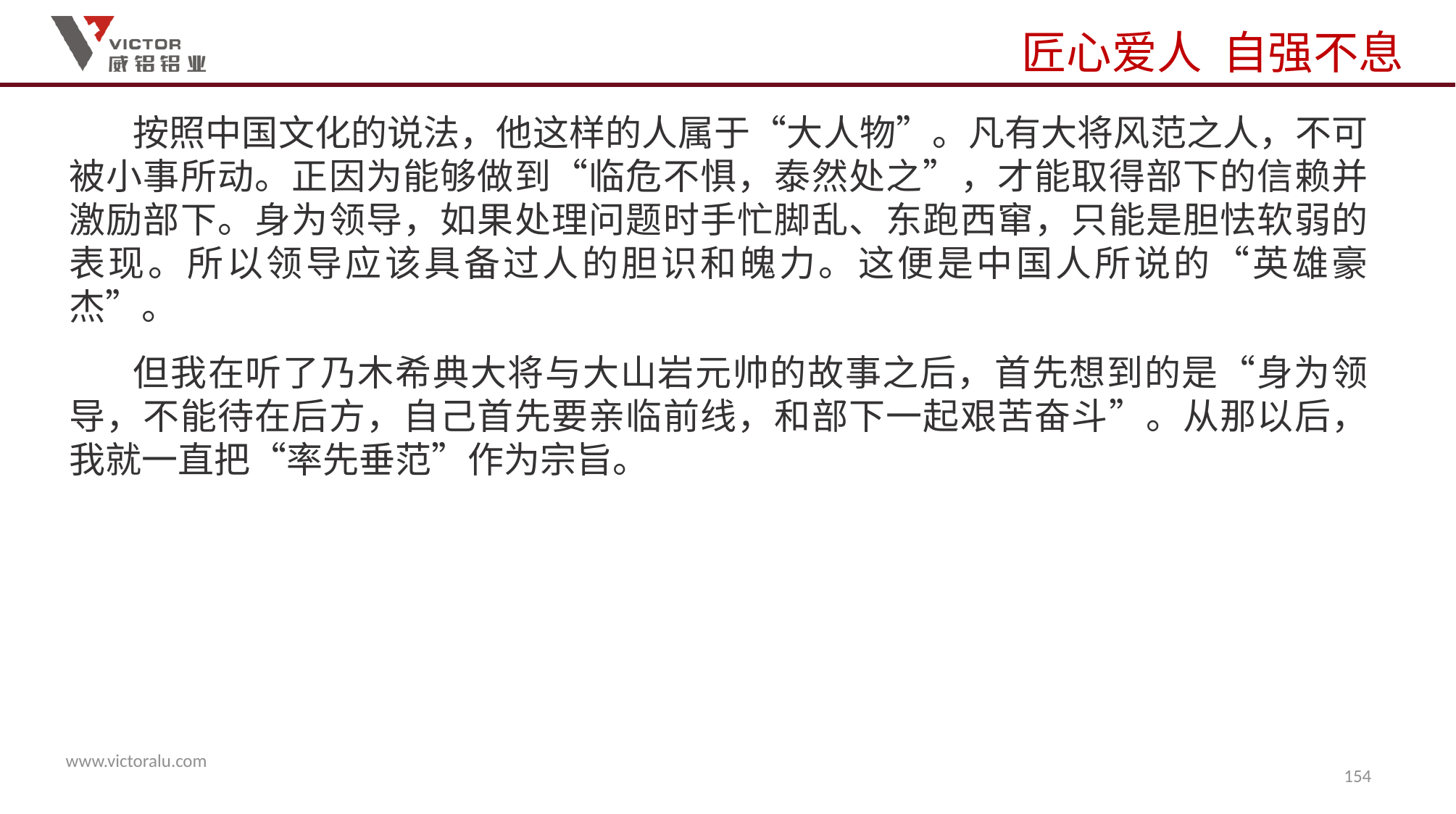

按照中国文化的说法，他这样的人属于“大人物”。凡有大将风范之人，不可被小事所动。正因为能够做到“临危不惧，泰然处之”，才能取得部下的信赖并激励部下。身为领导，如果处理问题时手忙脚乱、东跑西窜，只能是胆怯软弱的表现。所以领导应该具备过人的胆识和魄力。这便是中国人所说的“英雄豪杰”。
但我在听了乃木希典大将与大山岩元帅的故事之后，首先想到的是“身为领导，不能待在后方，自己首先要亲临前线，和部下一起艰苦奋斗”。从那以后，我就一直把“率先垂范”作为宗旨。
154